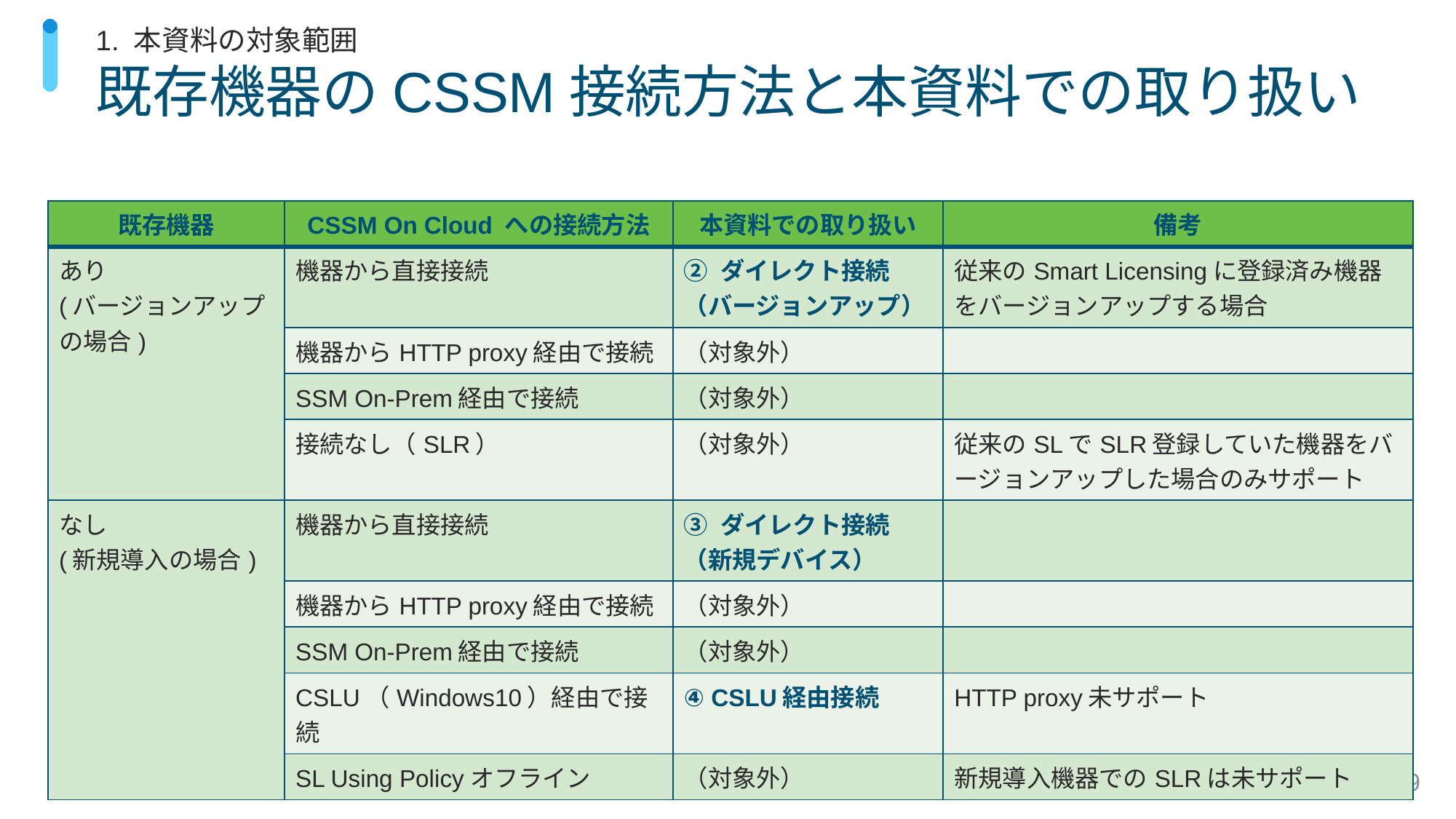

1. 本資料の対象範囲
# 既存機器のCSSM接続方法と本資料での取り扱い
| 既存機器 | CSSM On Cloud への接続方法 | 本資料での取り扱い | 備考 |
| --- | --- | --- | --- |
| あり (バージョンアップの場合) | 機器から直接接続 | ② ダイレクト接続 （バージョンアップ） | 従来のSmart Licensingに登録済み機器をバージョンアップする場合 |
|  | 機器からHTTP proxy経由で接続 | （対象外） |  |
|  | SSM On-Prem経由で接続 | （対象外） |  |
|  | 接続なし（SLR） | （対象外） | 従来のSLでSLR登録していた機器をバージョンアップした場合のみサポート |
| なし (新規導入の場合) | 機器から直接接続 | ③ ダイレクト接続 （新規デバイス） |  |
|  | 機器からHTTP proxy経由で接続 | （対象外） |  |
|  | SSM On-Prem経由で接続 | （対象外） |  |
|  | CSLU（Windows10）経由で接続 | ④ CSLU経由接続 | HTTP proxy未サポート |
|  | SL Using Policyオフライン | （対象外） | 新規導入機器でのSLRは未サポート |
9